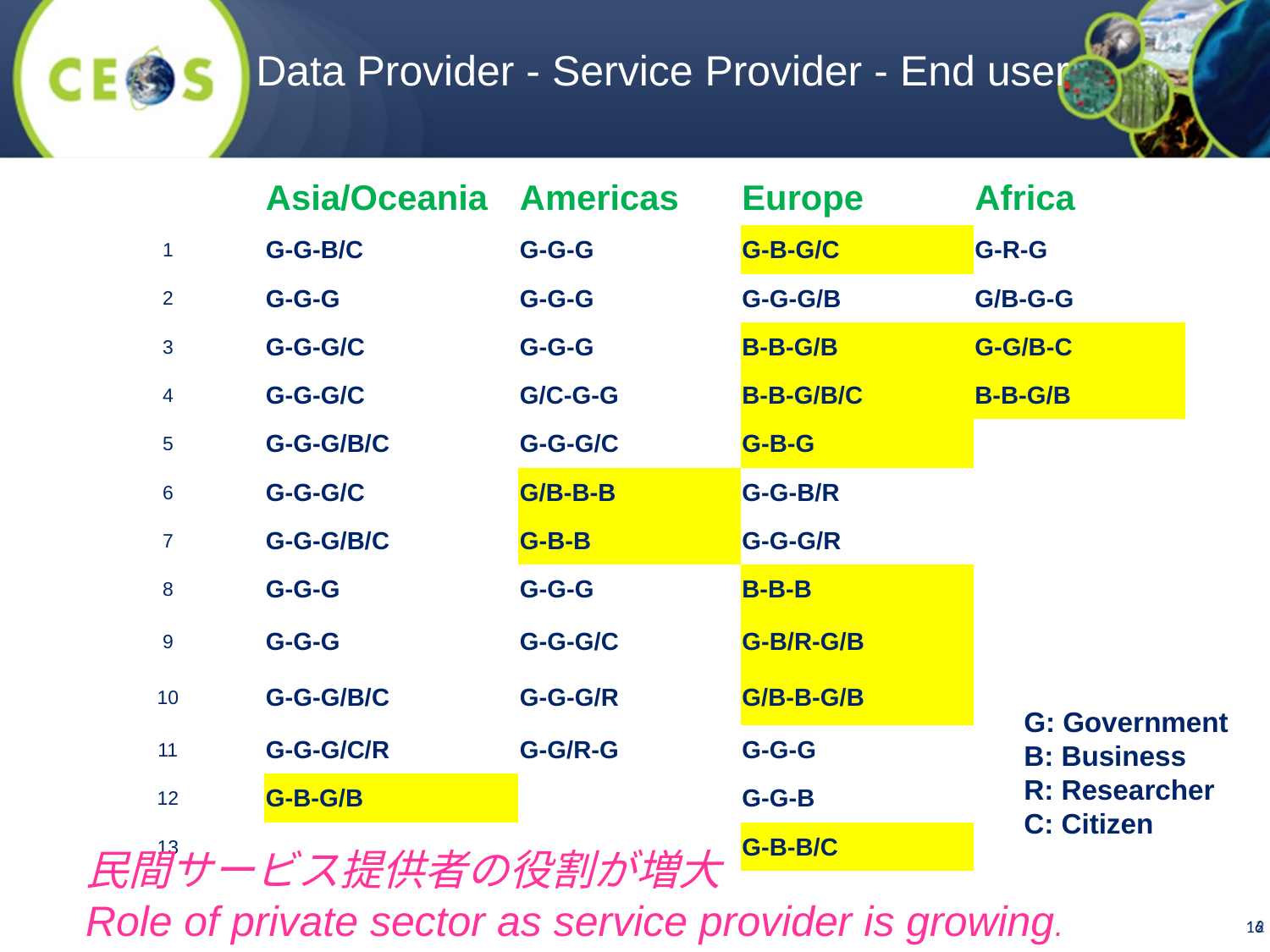

# Data Provider - Service Provider - End user
|  | Asia/Oceania | Americas | Europe | Africa |
| --- | --- | --- | --- | --- |
| 1 | G-G-B/C | G-G-G | G-B-G/C | G-R-G |
| 2 | G-G-G | G-G-G | G-G-G/B | G/B-G-G |
| 3 | G-G-G/C | G-G-G | B-B-G/B | G-G/B-C |
| 4 | G-G-G/C | G/C-G-G | B-B-G/B/C | B-B-G/B |
| 5 | G-G-G/B/C | G-G-G/C | G-B-G |  |
| 6 | G-G-G/C | G/B-B-B | G-G-B/R |  |
| 7 | G-G-G/B/C | G-B-B | G-G-G/R |  |
| 8 | G-G-G | G-G-G | B-B-B |  |
| 9 | G-G-G | G-G-G/C | G-B/R-G/B |  |
| 10 | G-G-G/B/C | G-G-G/R | G/B-B-G/B |  |
| 11 | G-G-G/C/R | G-G/R-G | G-G-G |  |
| 12 | G-B-G/B |  | G-G-B |  |
| 13 |  |  | G-B-B/C |  |
G: Government
B: Business
R: Researcher
C: Citizen

民間サービス提供者の役割が増大
Role of private sector as service provider is growing.
16